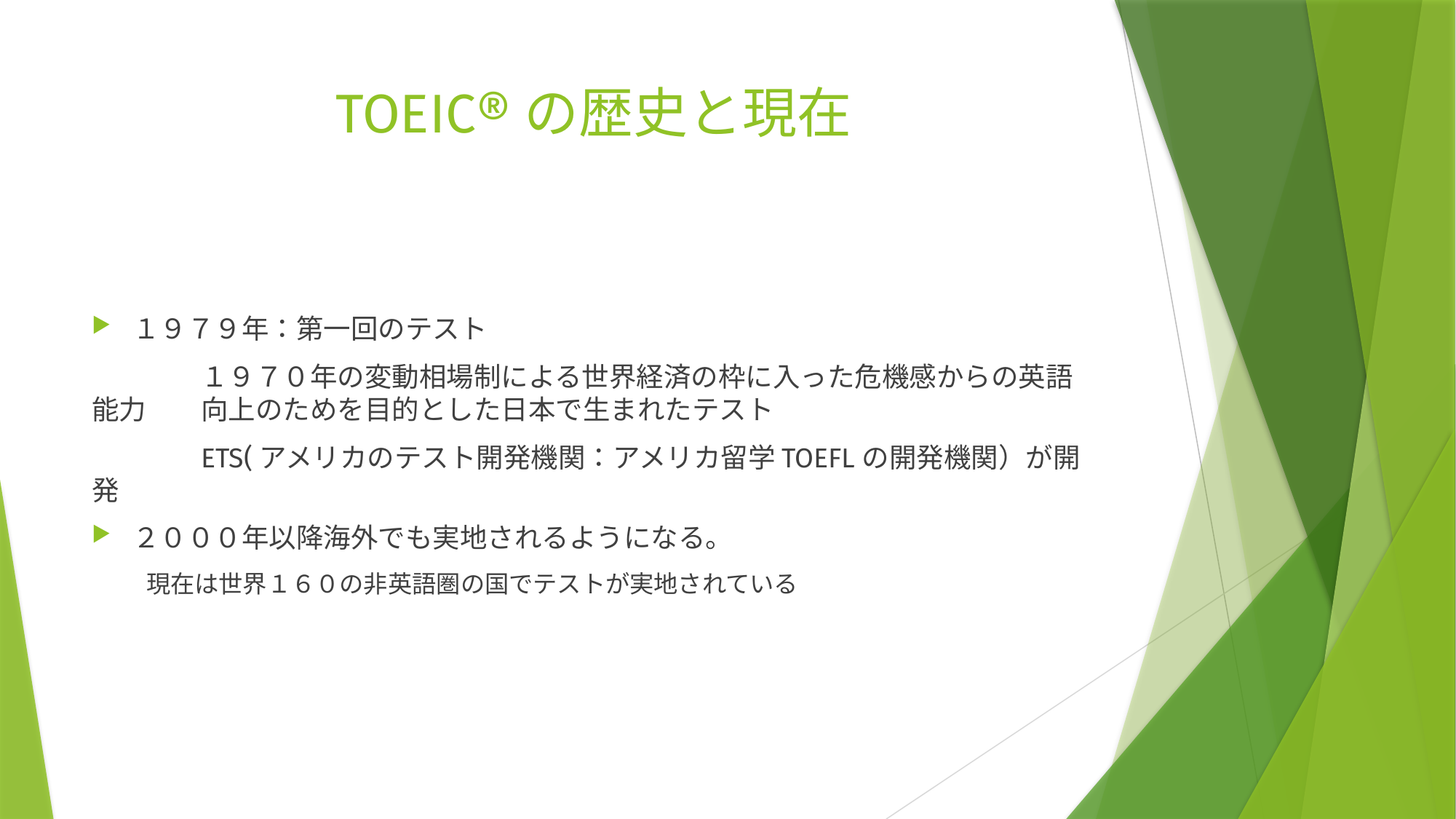

# TOEIC®の歴史と現在

１９７９年：第一回のテスト
	１９７０年の変動相場制による世界経済の枠に入った危機感からの英語能力	向上のためを目的とした日本で生まれたテスト
	ETS(アメリカのテスト開発機関：アメリカ留学TOEFLの開発機関）が開発
２０００年以降海外でも実地されるようになる。
現在は世界１６０の非英語圏の国でテストが実地されている